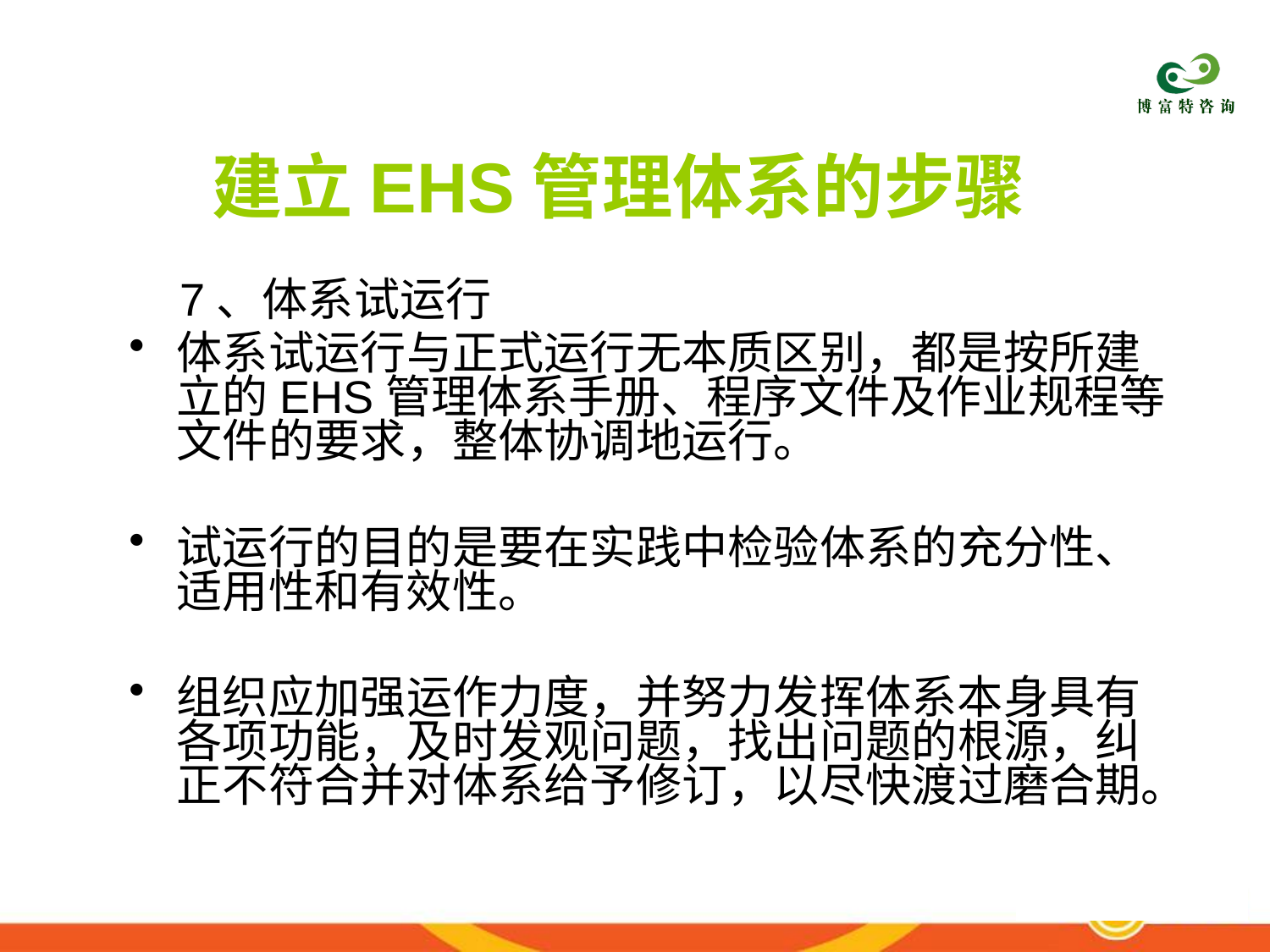

建立EHS管理体系的步骤
    7、体系试运行
体系试运行与正式运行无本质区别，都是按所建立的EHS管理体系手册、程序文件及作业规程等文件的要求，整体协调地运行。

试运行的目的是要在实践中检验体系的充分性、适用性和有效性。

组织应加强运作力度，并努力发挥体系本身具有各项功能，及时发观问题，找出问题的根源，纠正不符合并对体系给予修订，以尽快渡过磨合期。